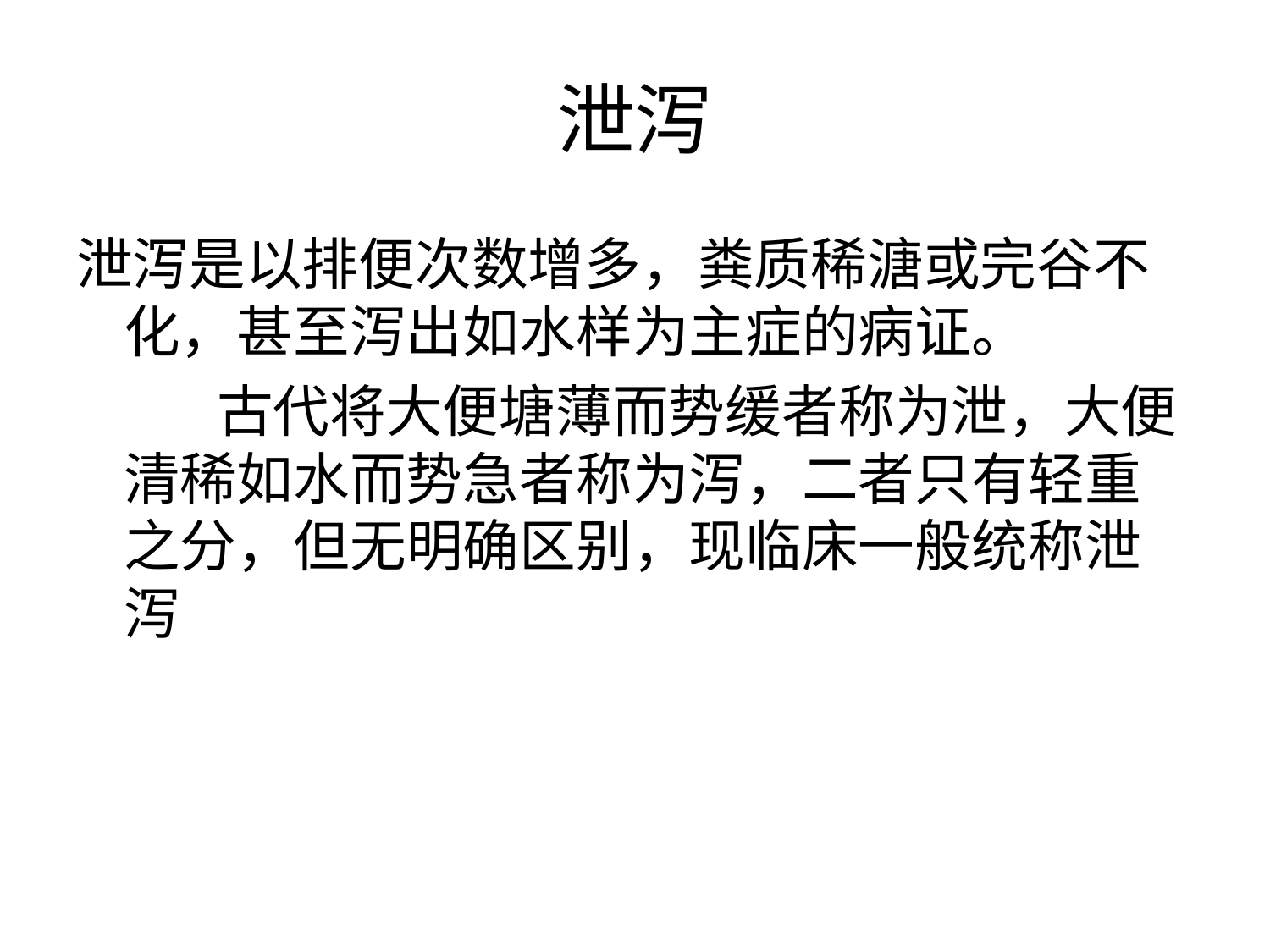

# 泄泻
泄泻是以排便次数增多，粪质稀溏或完谷不化，甚至泻出如水样为主症的病证。
          古代将大便塘薄而势缓者称为泄，大便清稀如水而势急者称为泻，二者只有轻重之分，但无明确区别，现临床一般统称泄泻